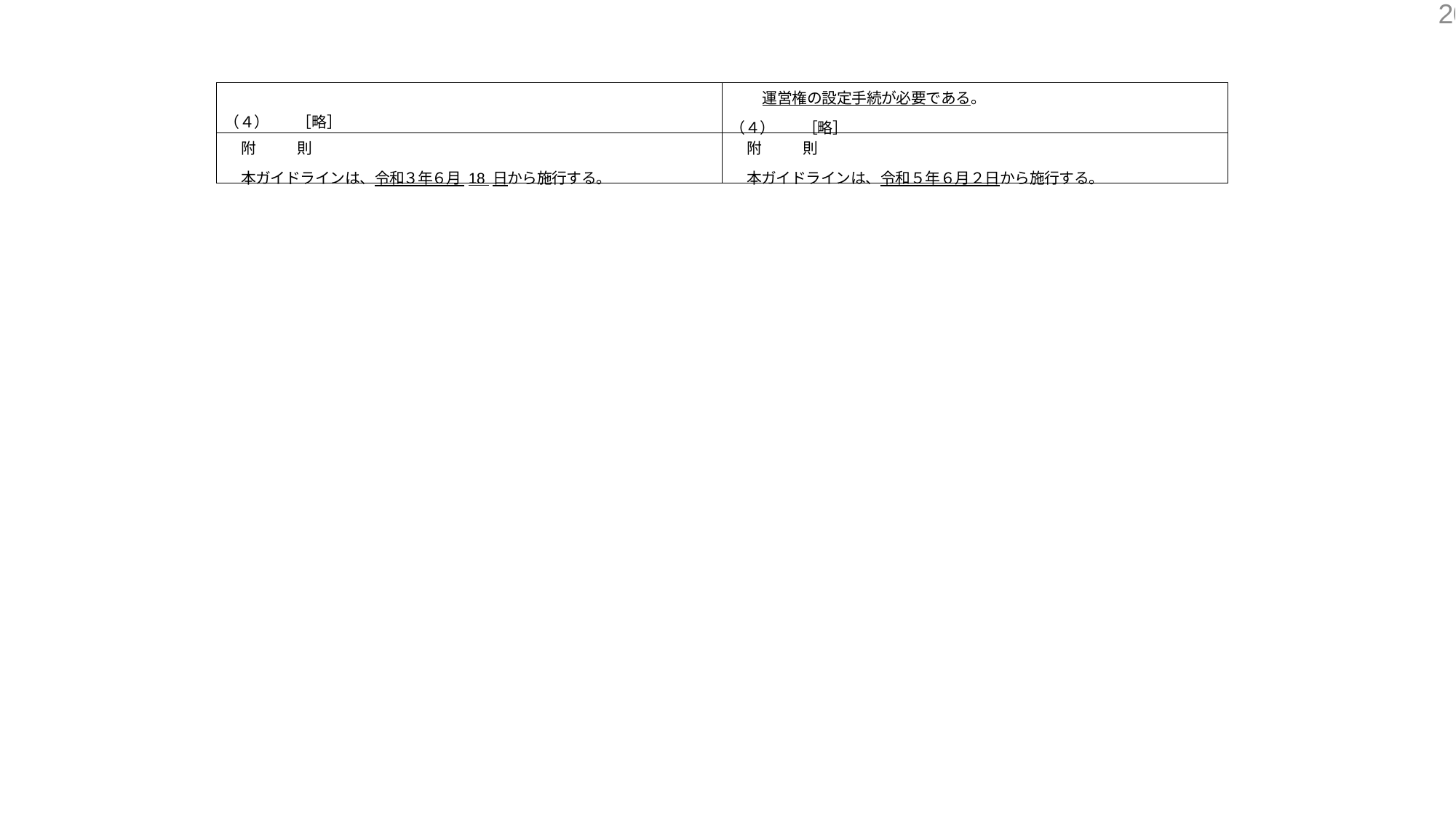

20
| （４） ［略］ | 運営権の設定手続が必要である。 （４） ［略］ |
| --- | --- |
| 附 則 本ガイドラインは、令和３年６月 18 日から施行する。 | 附 則 本ガイドラインは、令和５年６月２日から施行する。 |